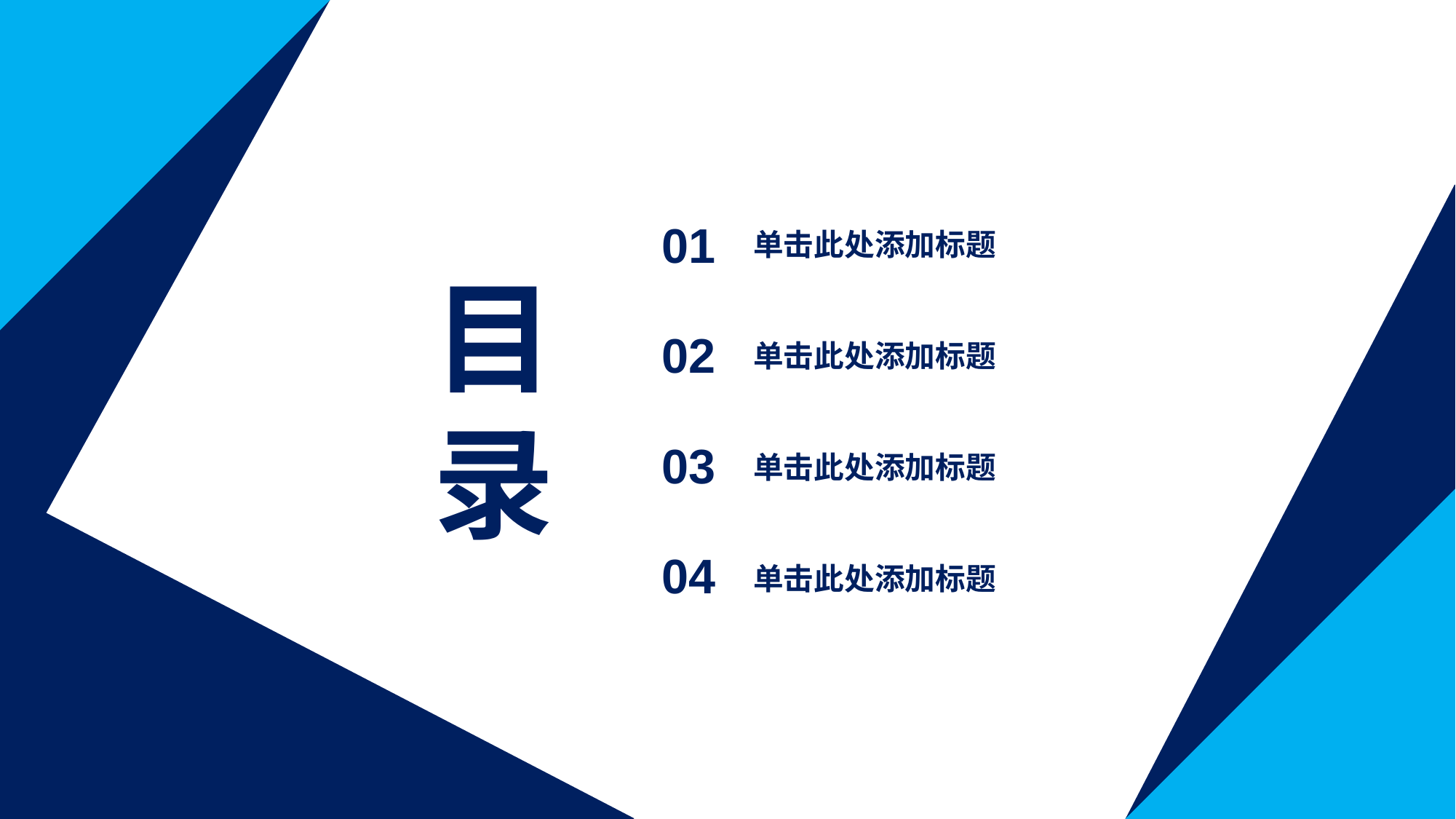

01
02
03
04
单击此处添加标题
单击此处添加标题
单击此处添加标题
单击此处添加标题
目录